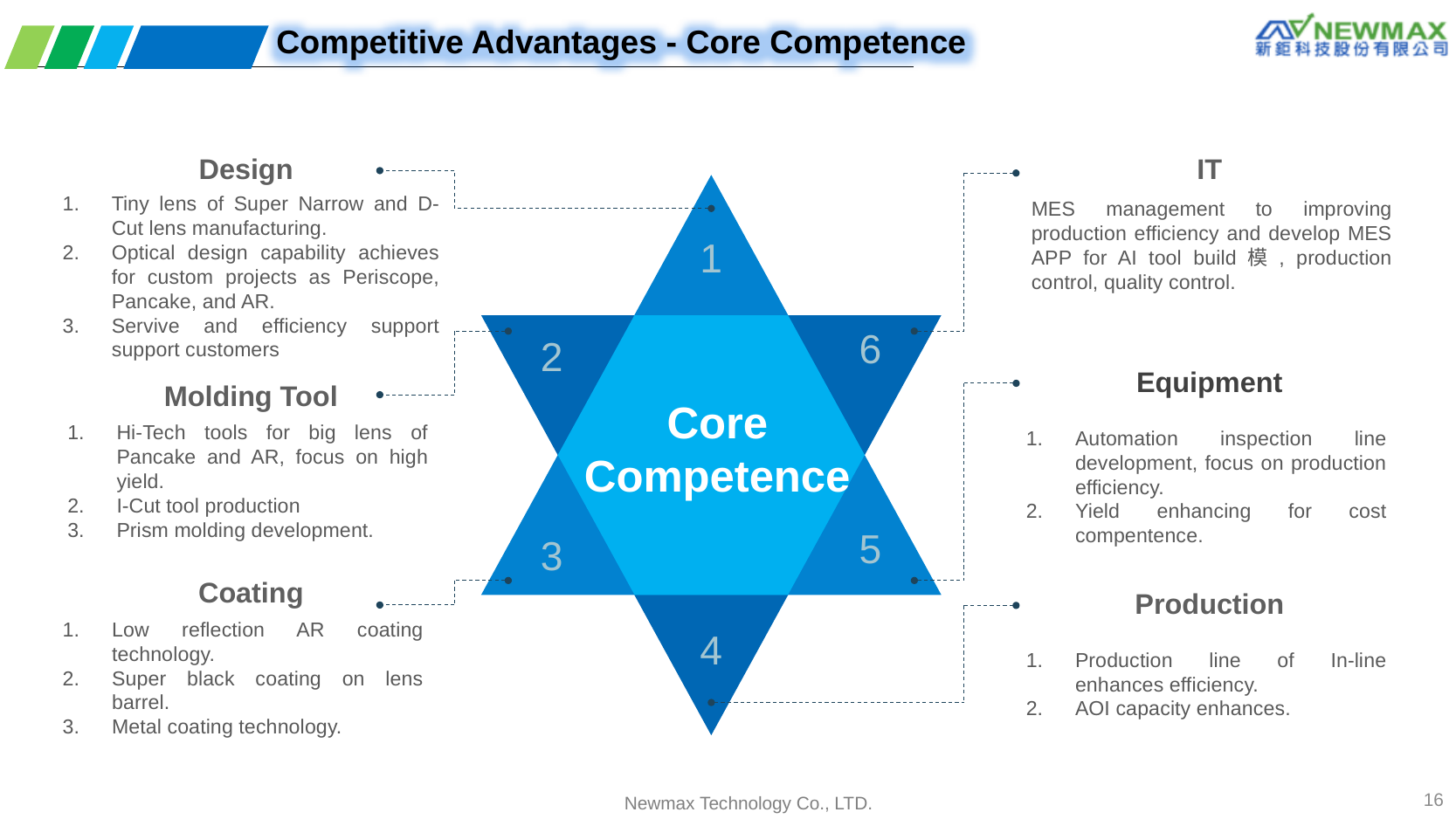

Competitive Advantages - Core Competence
Design
IT

1
6
2
5
3
4
Tiny lens of Super Narrow and D-Cut lens manufacturing.
Optical design capability achieves for custom projects as Periscope, Pancake, and AR.
Servive and efficiency support support customers
MES management to improving production efficiency and develop MES APP for AI tool build模, production control, quality control.

Equipment
Molding Tool
Core Competence
Hi-Tech tools for big lens of Pancake and AR, focus on high yield.
I-Cut tool production
Prism molding development.
Automation inspection line development, focus on production efficiency.
Yield enhancing for cost compentence.
Coating
Production
Low reflection AR coating technology.
Super black coating on lens barrel.
Metal coating technology.
Production line of In-line enhances efficiency.
AOI capacity enhances.
16